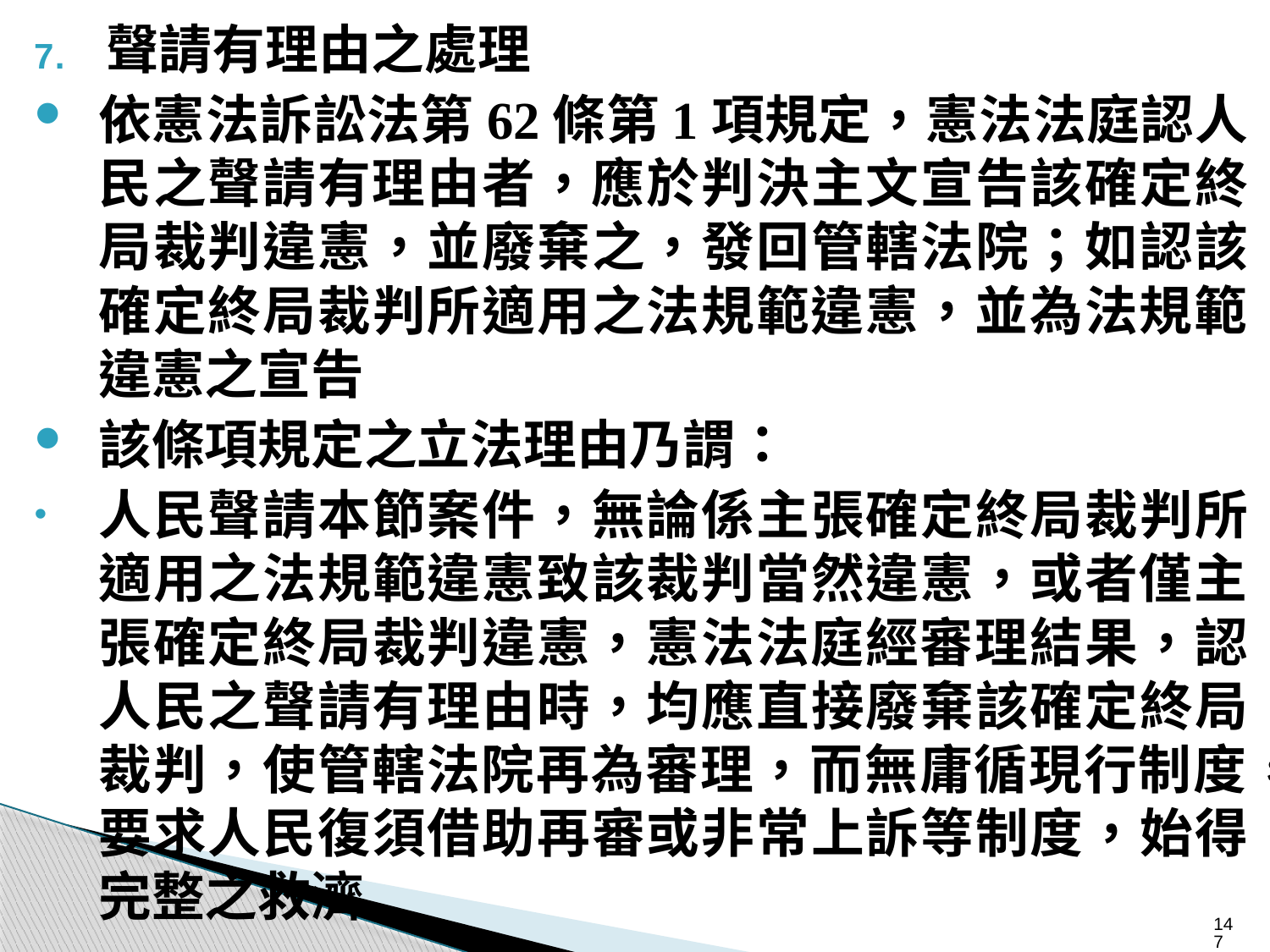

聲請有理由之處理
依憲法訴訟法第62條第1項規定，憲法法庭認人民之聲請有理由者，應於判決主文宣告該確定終局裁判違憲，並廢棄之，發回管轄法院；如認該確定終局裁判所適用之法規範違憲，並為法規範違憲之宣告
該條項規定之立法理由乃謂：
人民聲請本節案件，無論係主張確定終局裁判所適用之法規範違憲致該裁判當然違憲，或者僅主張確定終局裁判違憲，憲法法庭經審理結果，認人民之聲請有理由時，均應直接廢棄該確定終局裁判，使管轄法院再為審理，而無庸循現行制度，要求人民復須借助再審或非常上訴等制度，始得完整之救濟
147